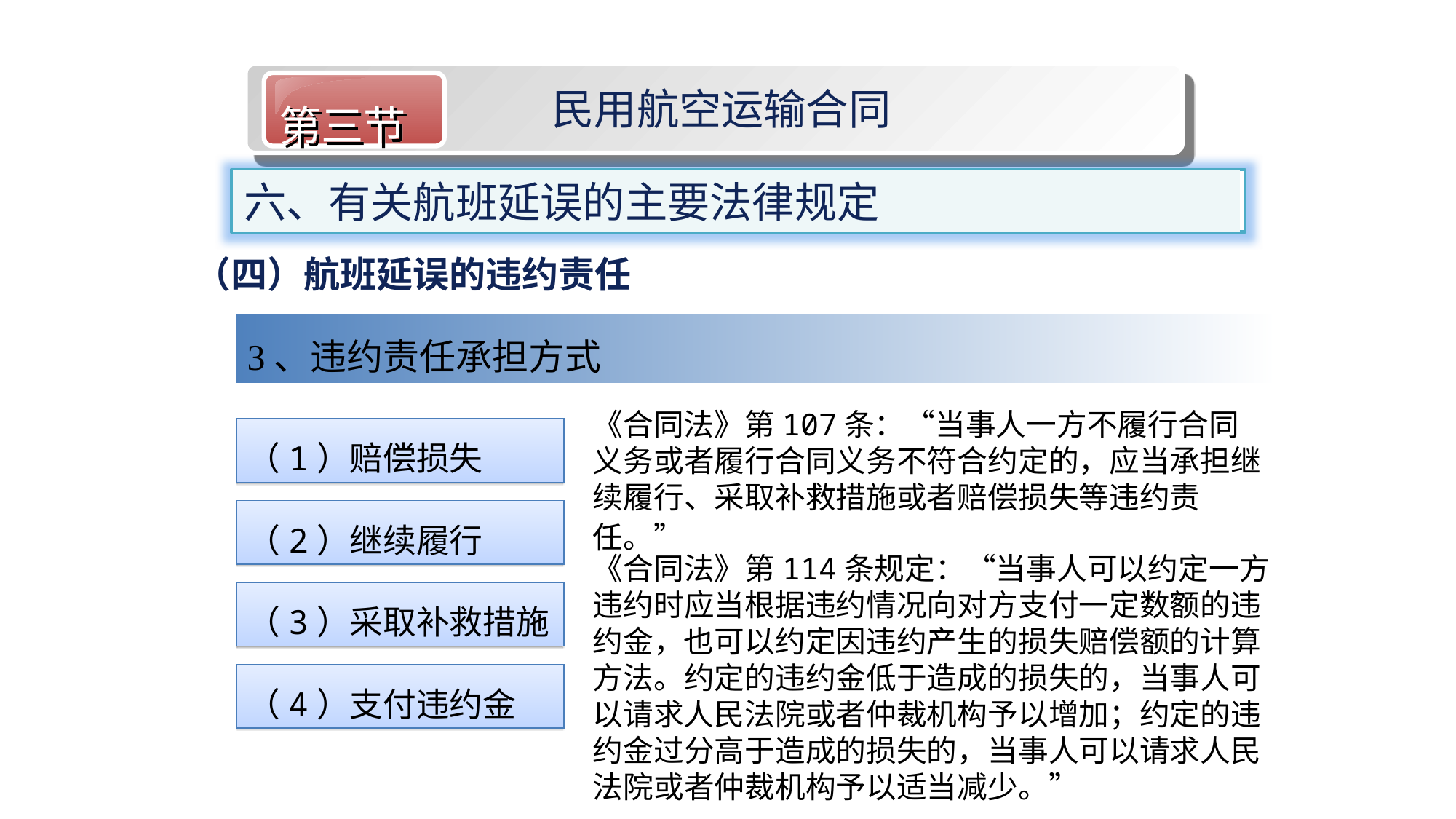

第三节
民用航空运输合同

六、有关航班延误的主要法律规定
（四）航班延误的违约责任
3、违约责任承担方式
《合同法》第107条：“当事人一方不履行合同义务或者履行合同义务不符合约定的，应当承担继续履行、采取补救措施或者赔偿损失等违约责任。”
（1）赔偿损失
（2）继续履行
《合同法》第114条规定：“当事人可以约定一方违约时应当根据违约情况向对方支付一定数额的违约金，也可以约定因违约产生的损失赔偿额的计算方法。约定的违约金低于造成的损失的，当事人可以请求人民法院或者仲裁机构予以增加；约定的违约金过分高于造成的损失的，当事人可以请求人民法院或者仲裁机构予以适当减少。”
（3）采取补救措施
（4）支付违约金
66